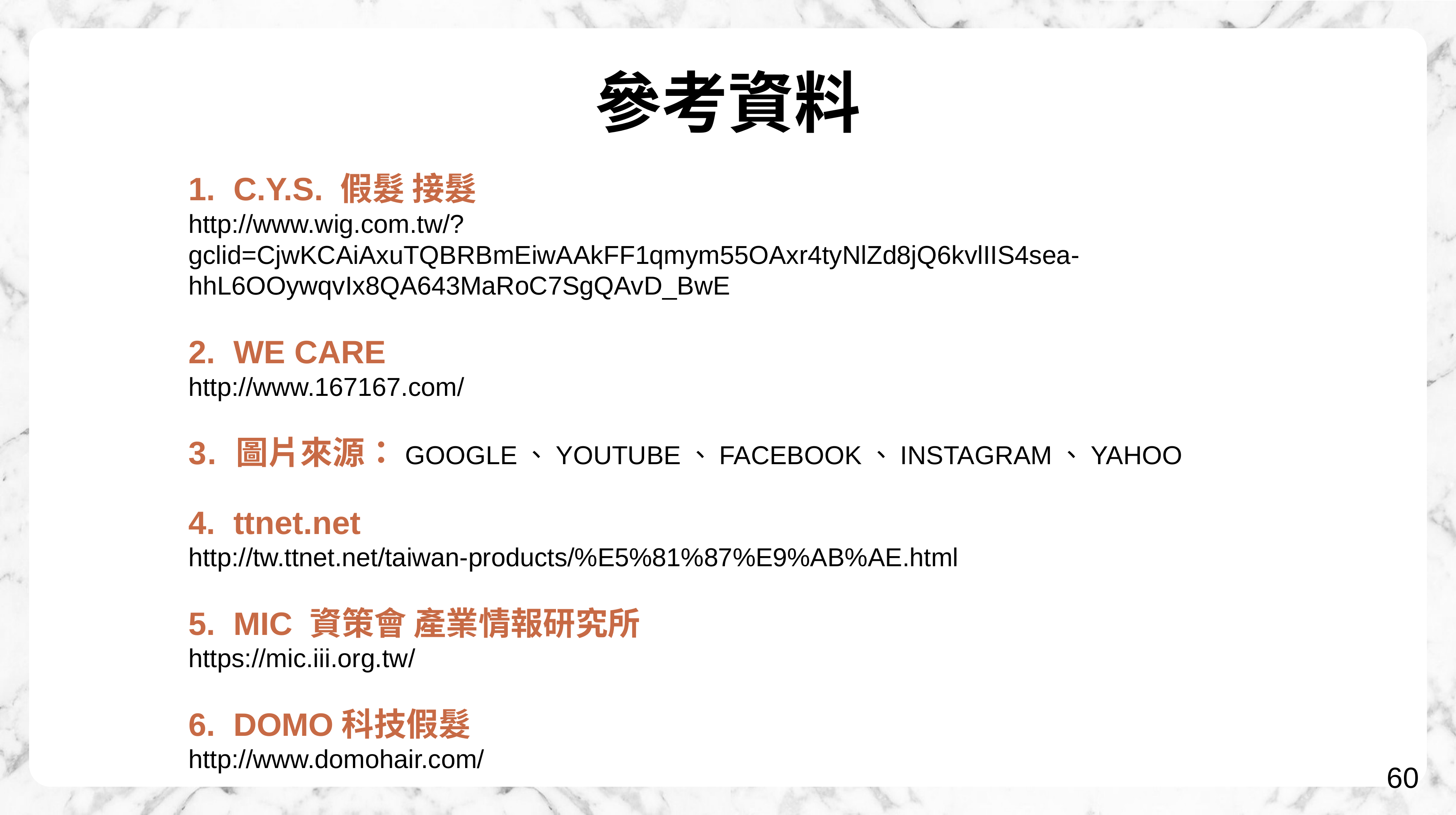

參考資料
1.  C.Y.S. 假髮 接髮
http://www.wig.com.tw/?gclid=CjwKCAiAxuTQBRBmEiwAAkFF1qmym55OAxr4tyNlZd8jQ6kvlIIS4sea-hhL6OOywqvIx8QA643MaRoC7SgQAvD_BwE

2.  WE CARE
http://www.167167.com/

圖片來源：GOOGLE、YOUTUBE、FACEBOOK、INSTAGRAM、YAHOO

4.  ttnet.net
http://tw.ttnet.net/taiwan-products/%E5%81%87%E9%AB%AE.html

5.  MIC 資策會 產業情報研究所
https://mic.iii.org.tw/

6.  DOMO科技假髮
http://www.domohair.com/
60